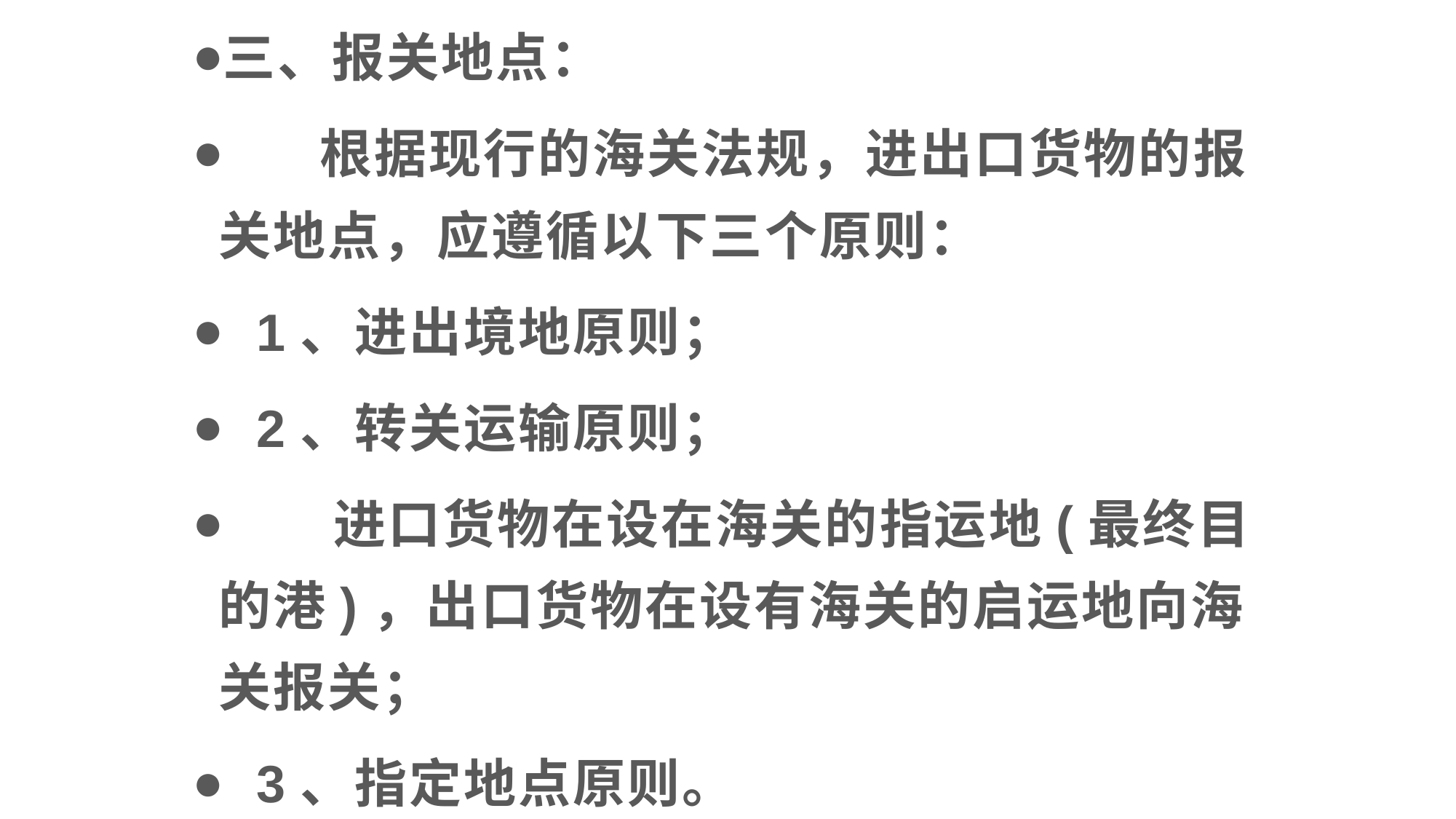

三、报关地点：
      根据现行的海关法规，进出口货物的报关地点，应遵循以下三个原则：
  1、进出境地原则；
  2、转关运输原则；
       进口货物在设在海关的指运地(最终目的港)，出口货物在设有海关的启运地向海关报关；
  3、指定地点原则。